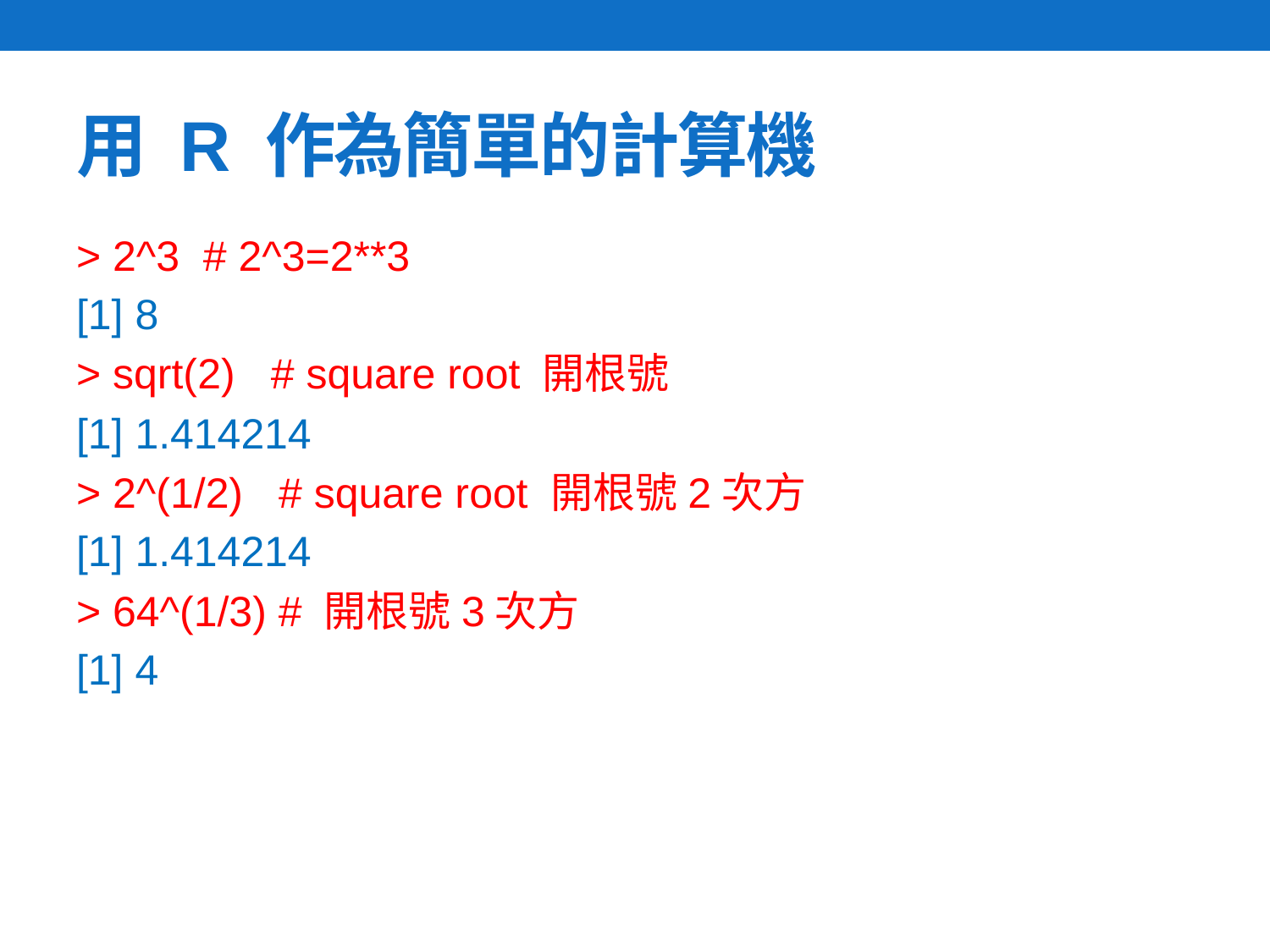

# 用 R 作為簡單的計算機
> 2^3  # 2^3=2**3
[1] 8
> sqrt(2)   # square root 開根號
[1] 1.414214
> 2^(1/2)   # square root 開根號2次方
[1] 1.414214
> 64^(1/3) # 開根號3次方
[1] 4